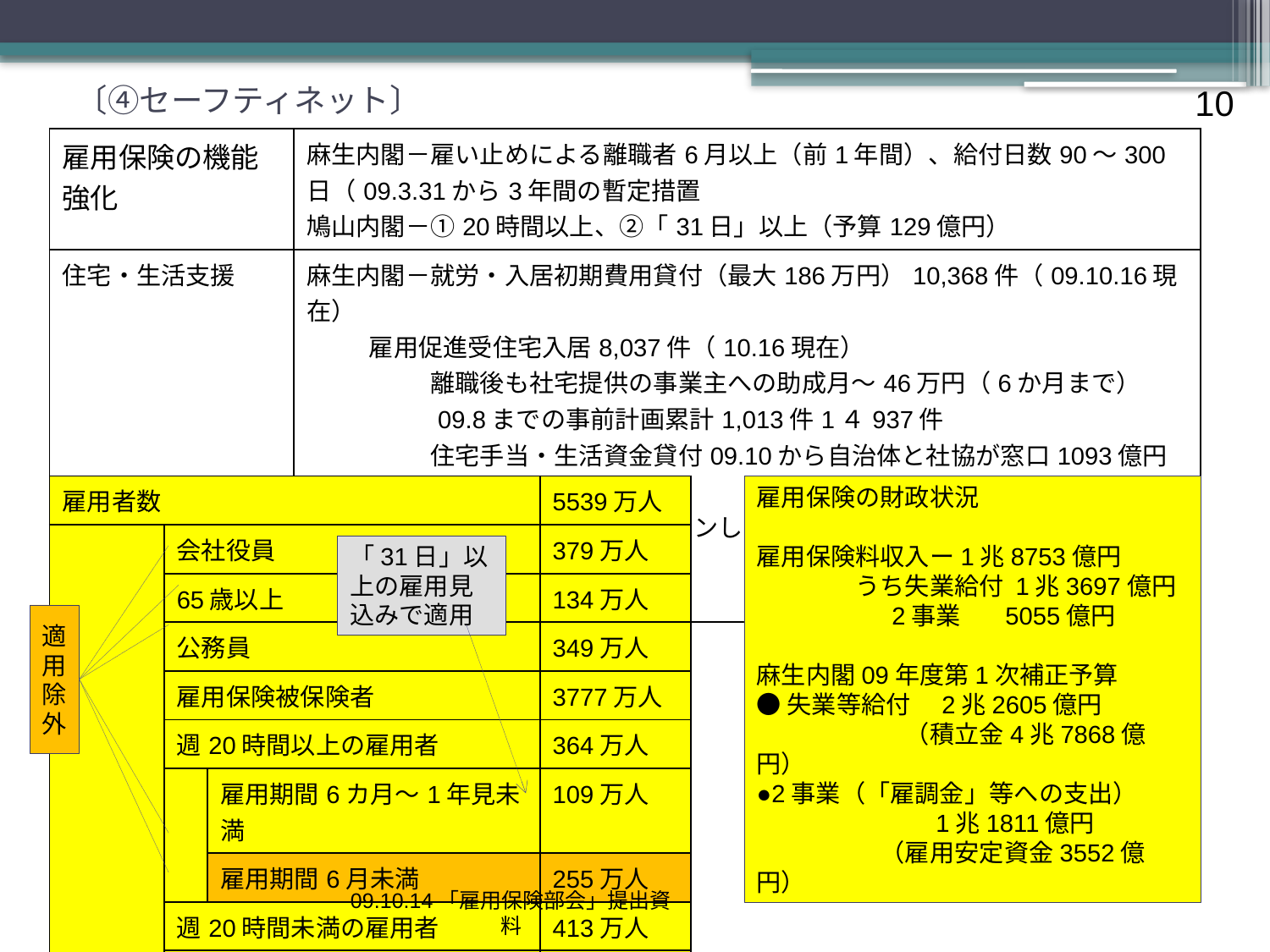

# 〔④セーフティネット〕
10
| 雇用保険の機能強化 | 麻生内閣－雇い止めによる離職者6月以上（前1年間）、給付日数90～300日（09.3.31から3年間の暫定措置 鳩山内閣－①20時間以上、②「31日」以上（予算129億円） |
| --- | --- |
| 住宅・生活支援 | 麻生内閣－就労・入居初期費用貸付（最大186万円）10,368件（09.10.16現在） 雇用促進受住宅入居8,037件（10.16現在） 　　　　　離職後も社宅提供の事業主への助成月～46万円（6か月まで） 　　　　　09.8までの事前計画累計1,013件1４937件 　　　　　住宅手当・生活資金貸付09.10から自治体と社協が窓口1093億円の予算 鳩山内閣－09年年末にむけて「ワンしトップサービス」（「新しいセーフティネット支　　 　　　　　援ガイド」）を実施 |

| 雇用者数 |  |  | 5539万人 |
| --- | --- | --- | --- |
|  | 会社役員 |  | 379万人 |
|  | 65歳以上 |  | 134万人 |
|  | 公務員 |  | 349万人 |
|  | 雇用保険被保険者 |  | 3777万人 |
|  | 週20時間以上の雇用者 |  | 364万人 |
|  |  | 雇用期間6カ月～1年見未満 | 109万人 |
|  |  | 雇用期間6月未満 | 255万人 |
|  | 週20時間未満の雇用者 |  | 413万人 |
|  | 昼間学生アルバイト |  | 123万人 |
雇用保険の財政状況

雇用保険料収入ー1兆8753億円
　　　　うち失業給付 1兆3697億円
　　 　　　2事業       5055億円

麻生内閣09年度第1次補正予算
●失業等給付　2兆2605億円
　　　　　　（積立金4兆7868億円）
●2事業（「雇調金」等への支出）
　　　　　　　1兆1811億円
　　　　　（雇用安定資金3552億円）
「31日」以上の雇用見込みで適用
適用除外
09.10.14「雇用保険部会」提出資料